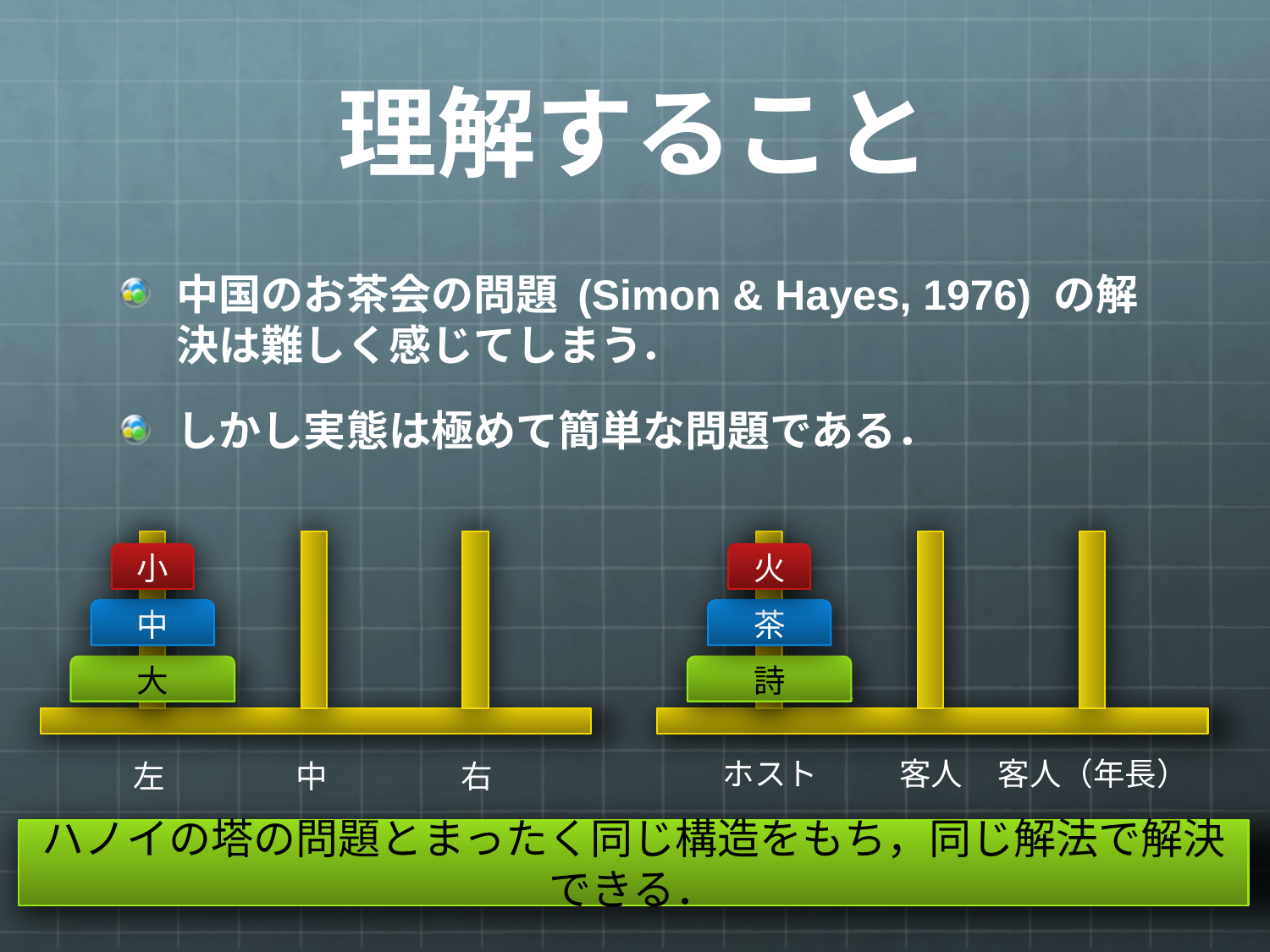

# 理解すること
中国のお茶会の問題 (Simon & Hayes, 1976) の解決は難しく感じてしまう．
しかし実態は極めて簡単な問題である．

小
中
大

火
茶
詩
ホスト
客人
客人（年長）
左
中
右
ハノイの塔の問題とまったく同じ構造をもち，同じ解法で解決できる．